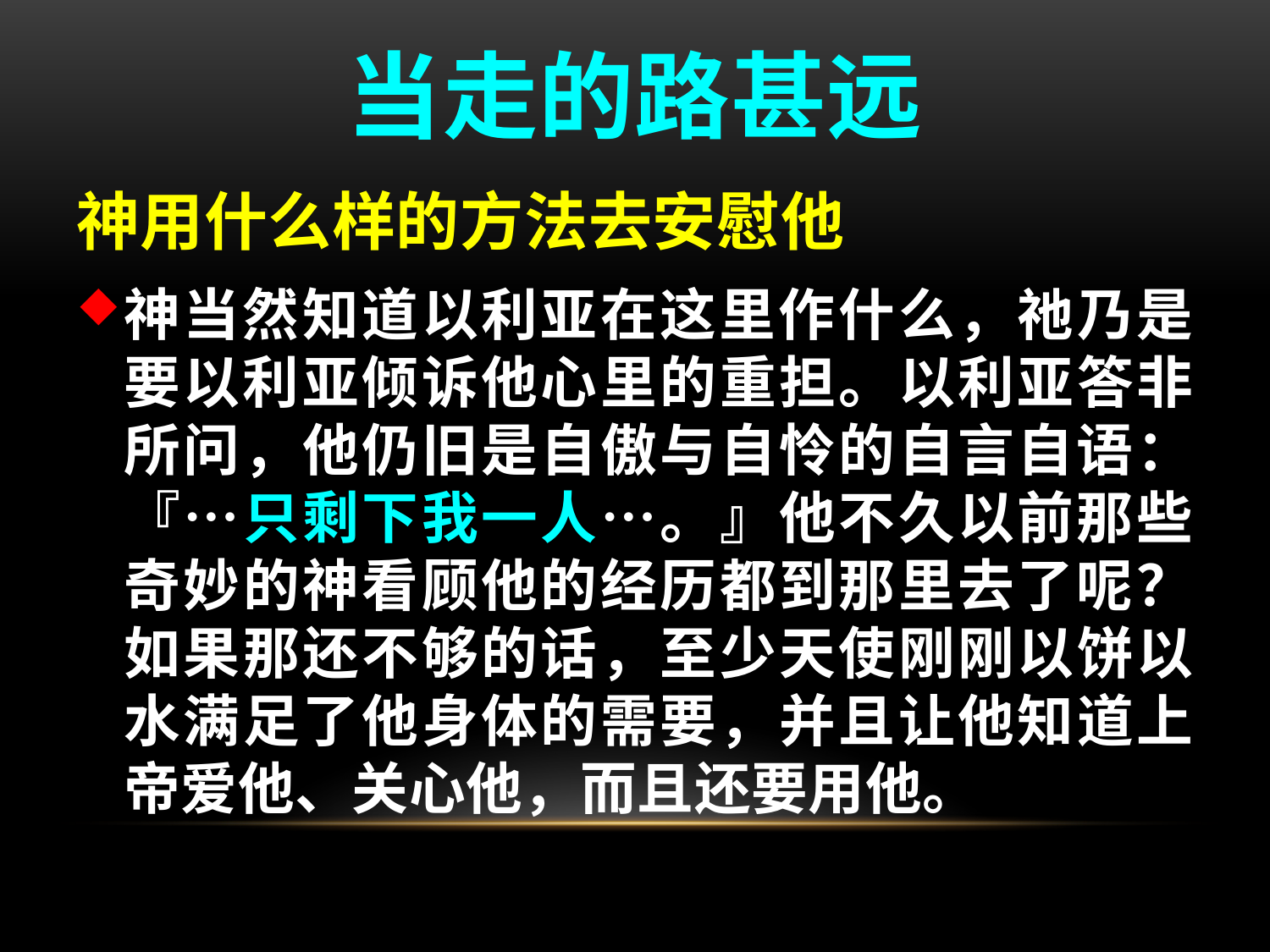

# 当走的路甚远
神用什么样的方法去安慰他
神当然知道以利亚在这里作什么，祂乃是要以利亚倾诉他心里的重担。以利亚答非所问，他仍旧是自傲与自怜的自言自语：『…只剩下我一人…。』他不久以前那些奇妙的神看顾他的经历都到那里去了呢？如果那还不够的话，至少天使刚刚以饼以水满足了他身体的需要，并且让他知道上帝爱他、关心他，而且还要用他。